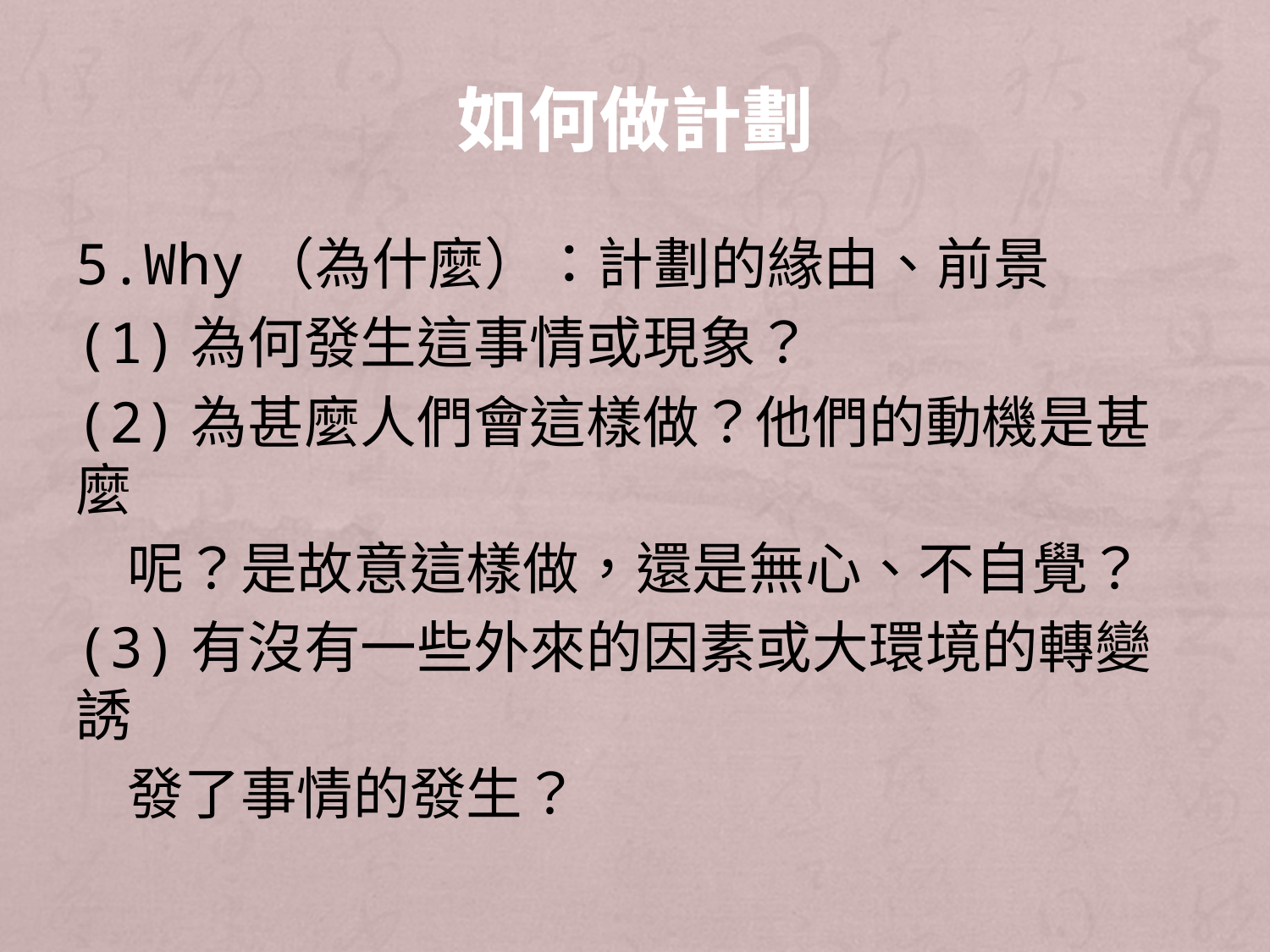

# 如何做計劃
5.Why（為什麼）：計劃的緣由、前景
(1)為何發生這事情或現象？
(2)為甚麼人們會這樣做？他們的動機是甚麼
   呢？是故意這樣做，還是無心、不自覺？
(3)有沒有一些外來的因素或大環境的轉變誘
   發了事情的發生？